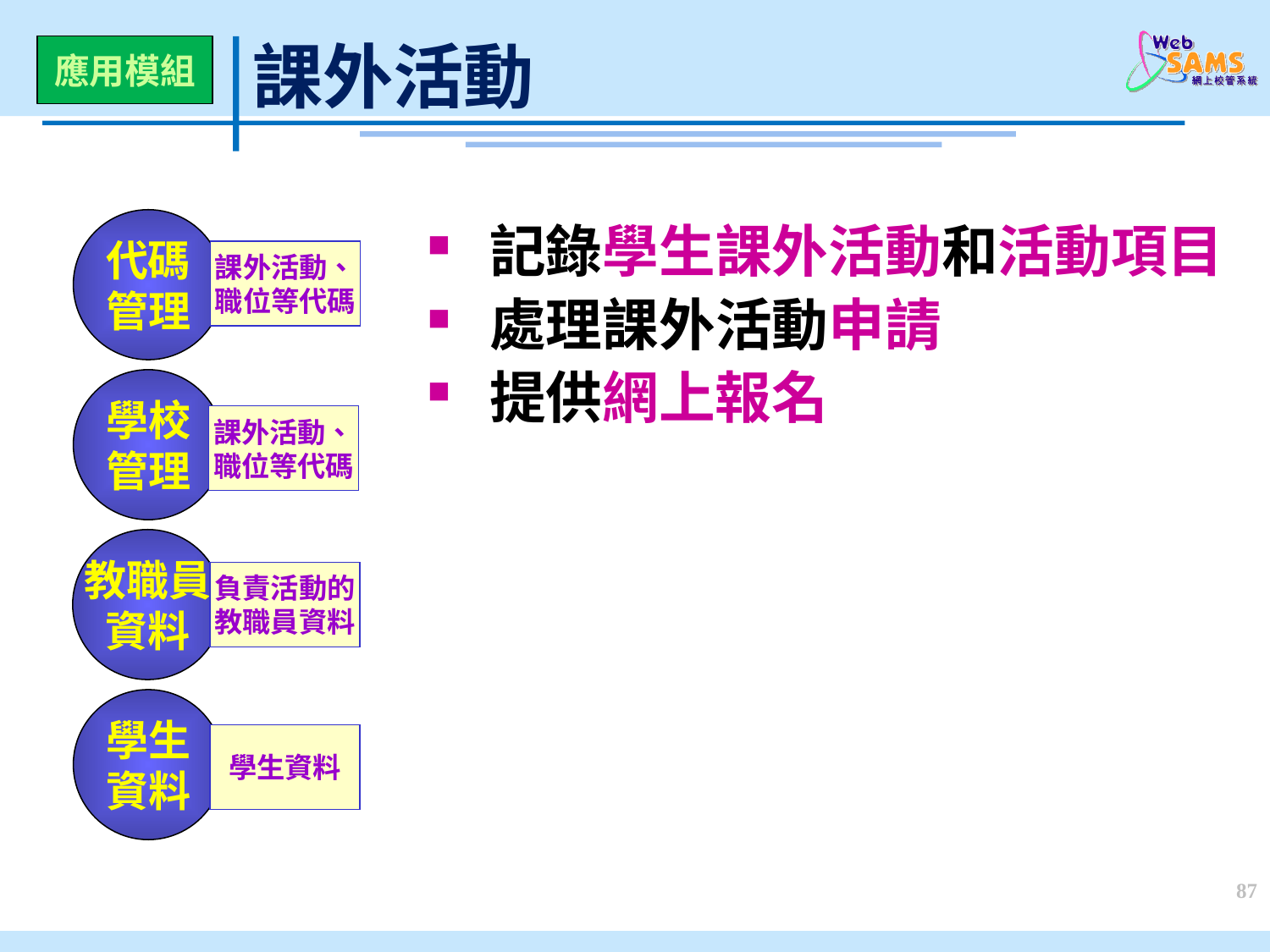

# 課外活動
應用模組
代碼
管理
課外活動、
職位等代碼
學校
管理
課外活動、
職位等代碼
學生
資料
學生資料
教職員
資料
負責活動的
教職員資料
記錄學生課外活動和活動項目
處理課外活動申請
提供網上報名
87